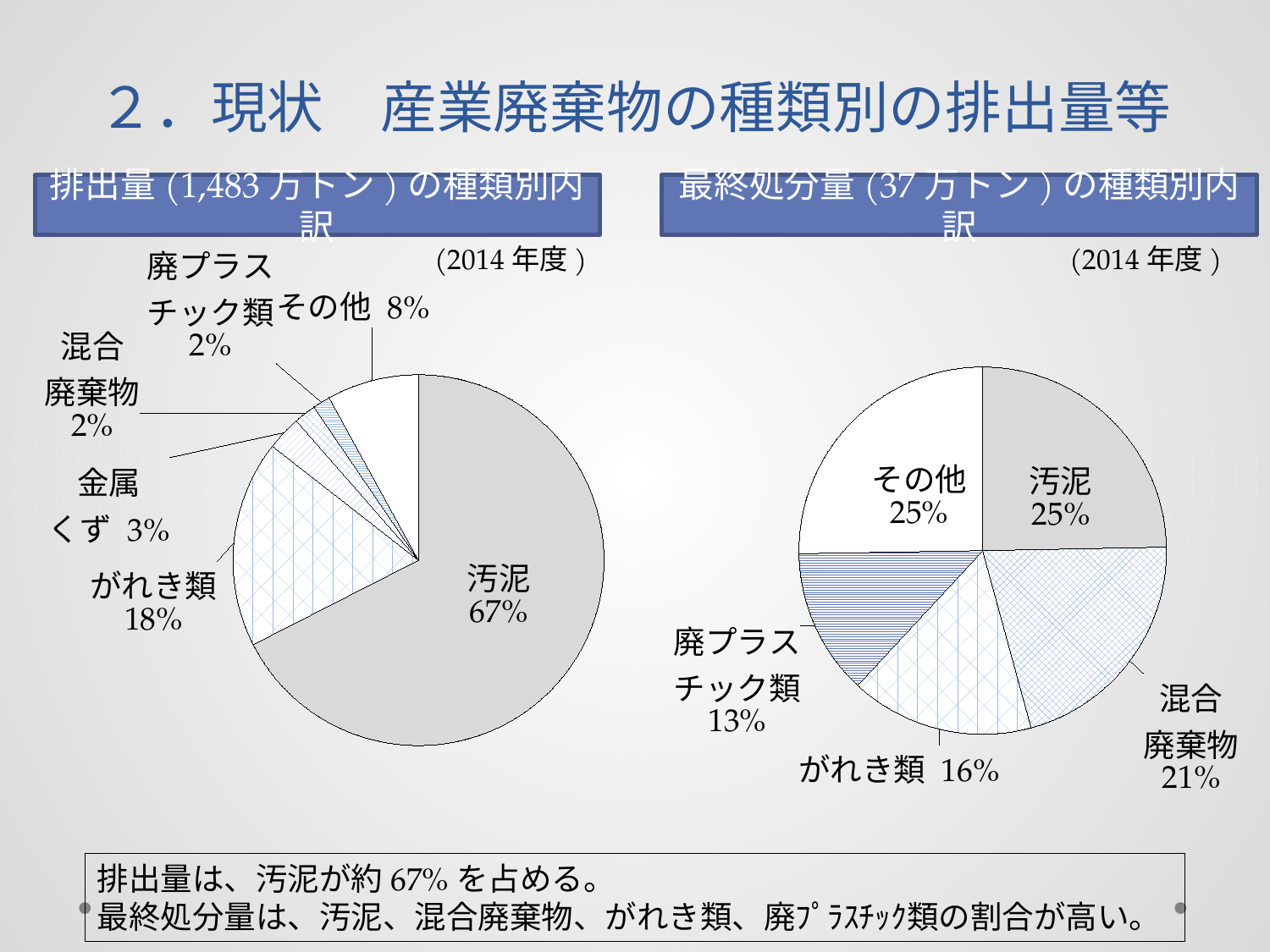

# ２．現状　産業廃棄物の種類別の排出量等
排出量(1,483万トン)の種類別内訳
最終処分量(37万トン)の種類別内訳

### Chart

| Category | 業種別排出量 | 列1 |
|---|---|---|
| 下水汚泥 | 0.6748233139702436 | 10005610.0 |
|  | None | None |
|  | None | None |
|  | None | None |
| がれき類 | 0.18072884731253921 | 2679667.88420495 |
| 金属くず | 0.030043786311899127 | 445459.4299530325 |
| 混合廃棄物 | 0.01921301166120342 | 284871.45839174476 |
| 廃プラスチック類 | 0.015272738456250812 | 226449.0 |
| その他 | 0.07991830228786377 | 1184949.227450272 |
(2014年度)
(2014年度)

### Chart

| Category | 業種別排出量 |
|---|---|
| 汚泥 | 0.24691659320279702 |
| 混合廃棄物 | 0.2105687274061507 |
| がれき類 | 0.16156045415339756 |
| 廃プラスチック類 | 0.12827366728073958 |
| その他 | 0.25268055795691513 |
排出量は、汚泥が約67%を占める。
最終処分量は、汚泥、混合廃棄物、がれき類、廃ﾌﾟﾗｽﾁｯｸ類の割合が高い。